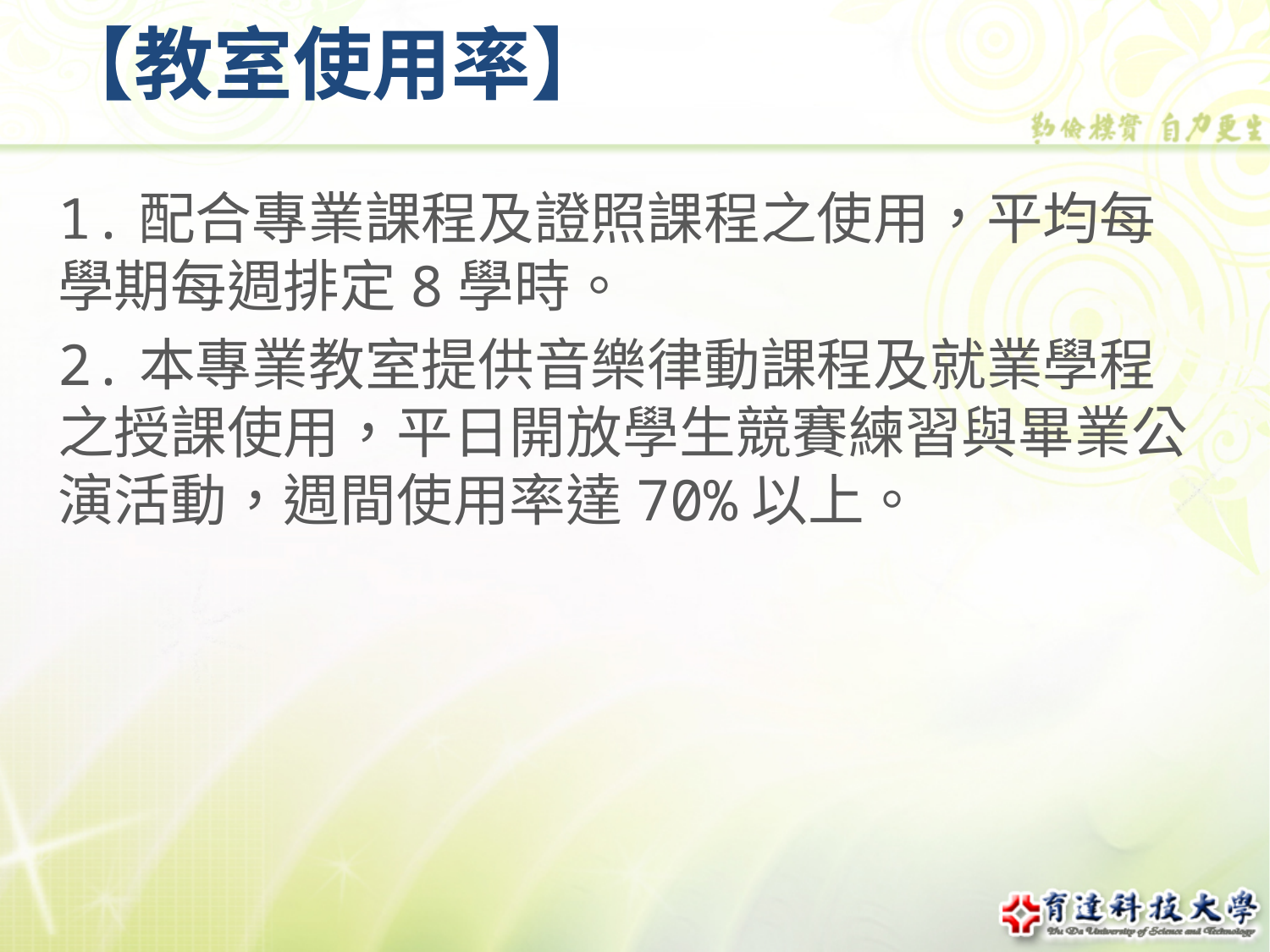

# 【教室使用率】
1.配合專業課程及證照課程之使用，平均每學期每週排定8學時。
2.本專業教室提供音樂律動課程及就業學程之授課使用，平日開放學生競賽練習與畢業公演活動，週間使用率達70%以上。